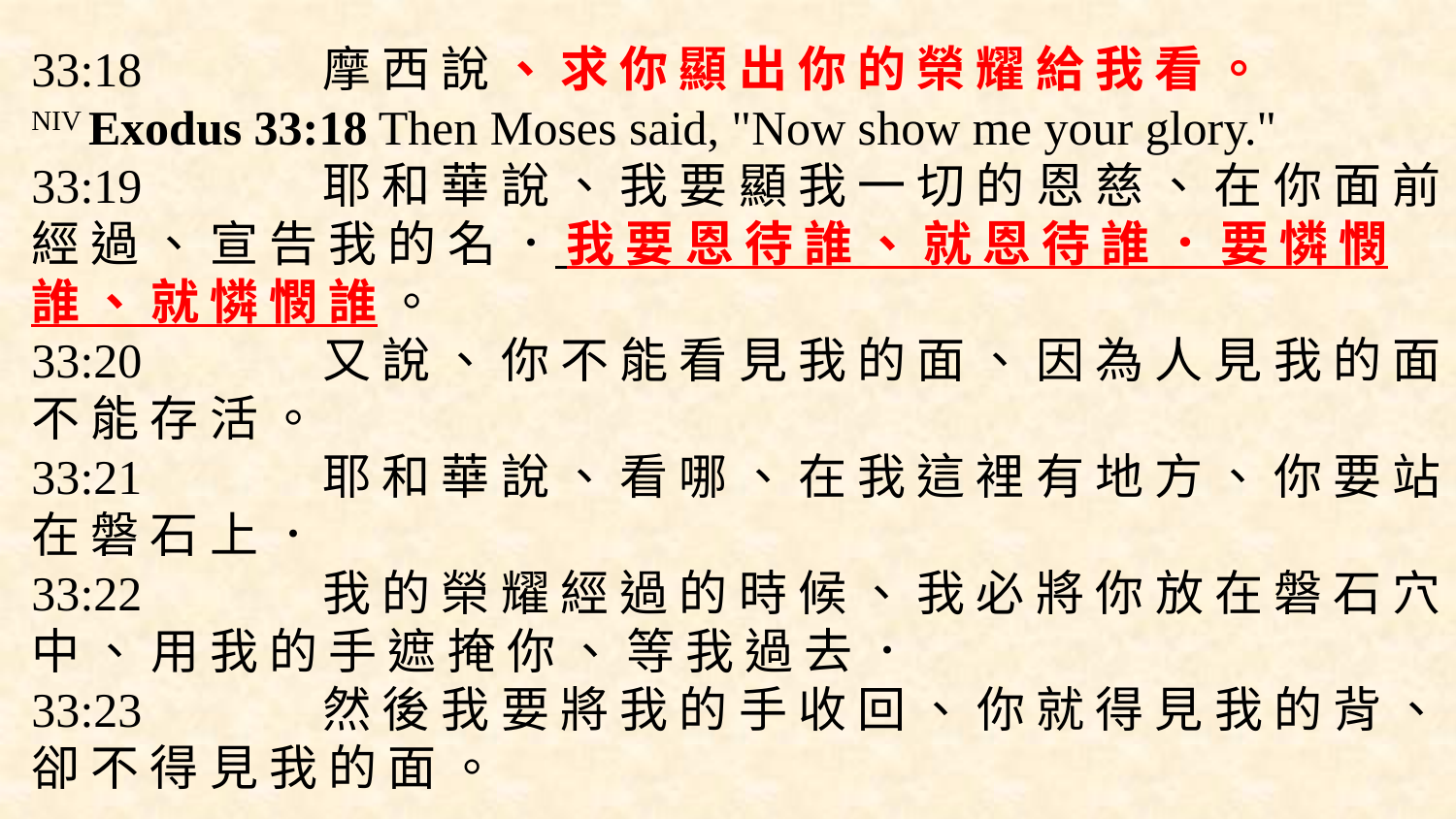

33:18	  	摩 西 說 、 求 你 顯 出 你 的 榮 耀 給 我 看 。
NIV Exodus 33:18 Then Moses said, "Now show me your glory."
33:19	  	耶 和 華 說 、 我 要 顯 我 一 切 的 恩 慈 、 在 你 面 前 經 過 、 宣 告 我 的 名 ． 我 要 恩 待 誰 、 就 恩 待 誰 ． 要 憐 憫 誰 、 就 憐 憫 誰 。
33:20	  	又 說 、 你 不 能 看 見 我 的 面 、 因 為 人 見 我 的 面 不 能 存 活 。
33:21	  	耶 和 華 說 、 看 哪 、 在 我 這 裡 有 地 方 、 你 要 站 在 磐 石 上 ．
33:22	  	我 的 榮 耀 經 過 的 時 候 、 我 必 將 你 放 在 磐 石 穴 中 、 用 我 的 手 遮 掩 你 、 等 我 過 去 ．
33:23	  	然 後 我 要 將 我 的 手 收 回 、 你 就 得 見 我 的 背 、 卻 不 得 見 我 的 面 。